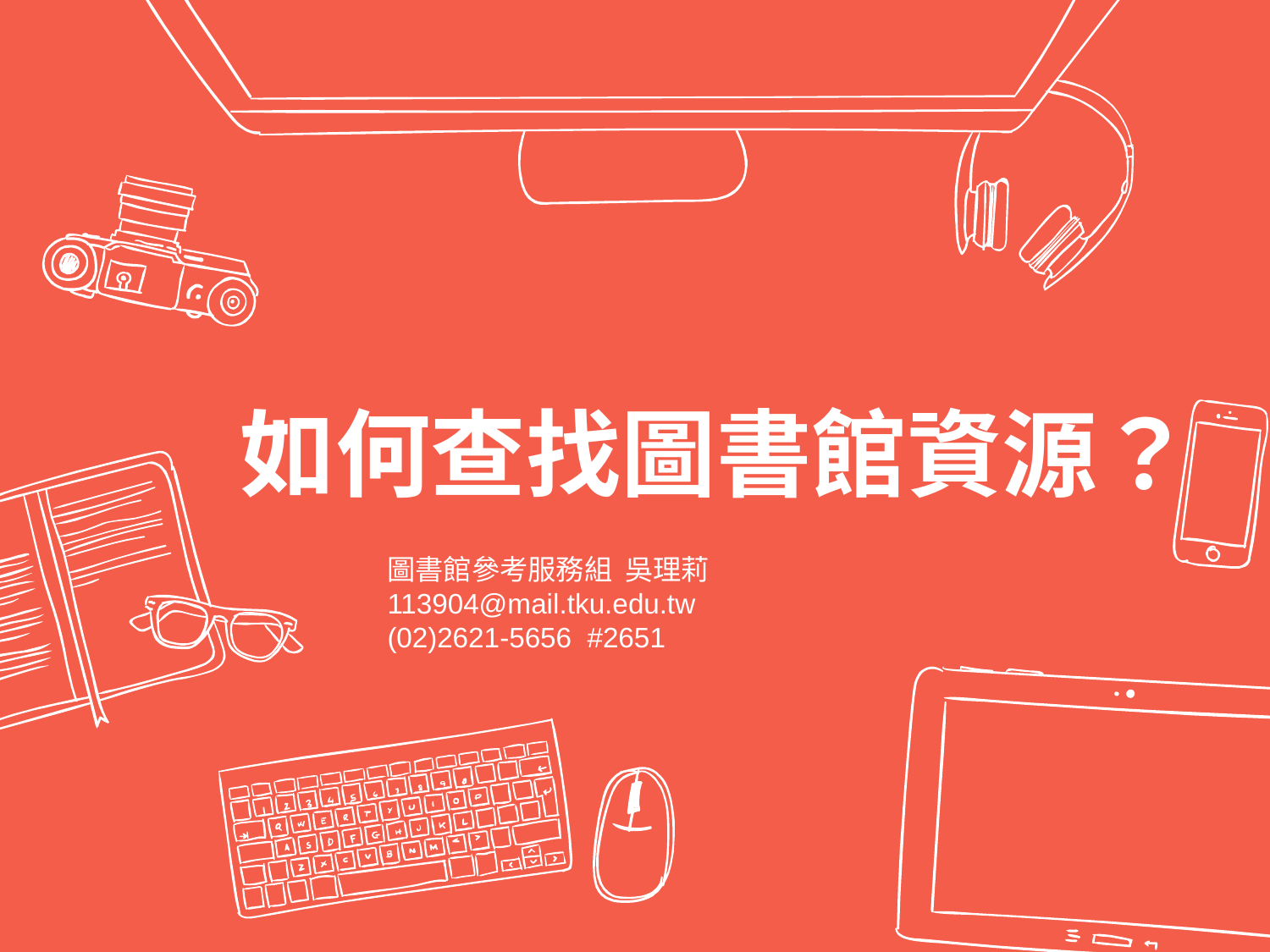

# 如何查找圖書館資源？
圖書館參考服務組  吳理莉
113904@mail.tku.edu.tw
(02)2621-5656  #2651